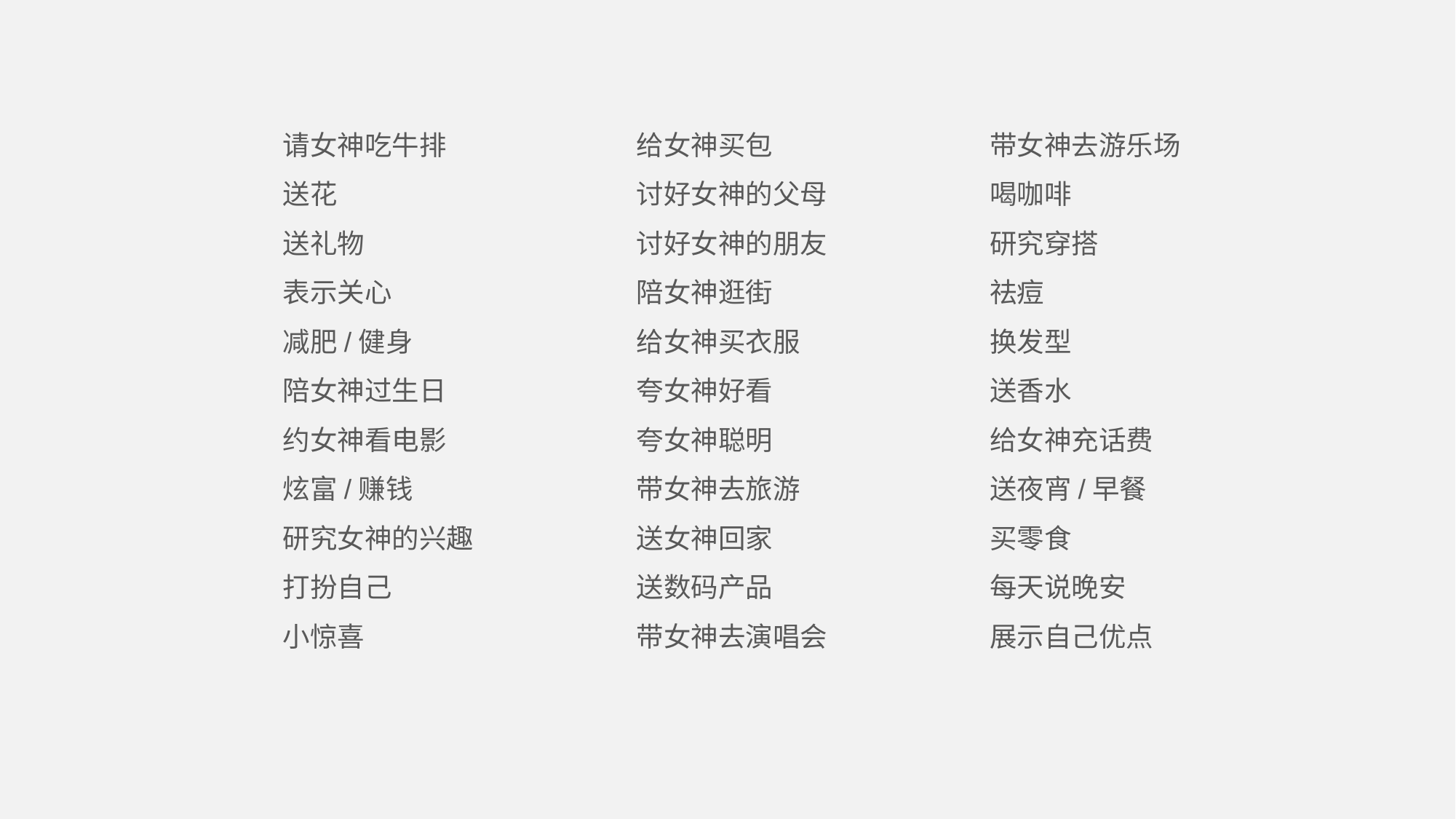

请女神吃牛排
送花
送礼物
表示关心
减肥/健身
陪女神过生日
约女神看电影
炫富/赚钱
研究女神的兴趣
打扮自己
小惊喜
给女神买包
讨好女神的父母
讨好女神的朋友
陪女神逛街
给女神买衣服
夸女神好看
夸女神聪明
带女神去旅游
送女神回家
送数码产品
带女神去演唱会
带女神去游乐场
喝咖啡
研究穿搭
祛痘
换发型
送香水
给女神充话费
送夜宵/早餐
买零食
每天说晚安
展示自己优点